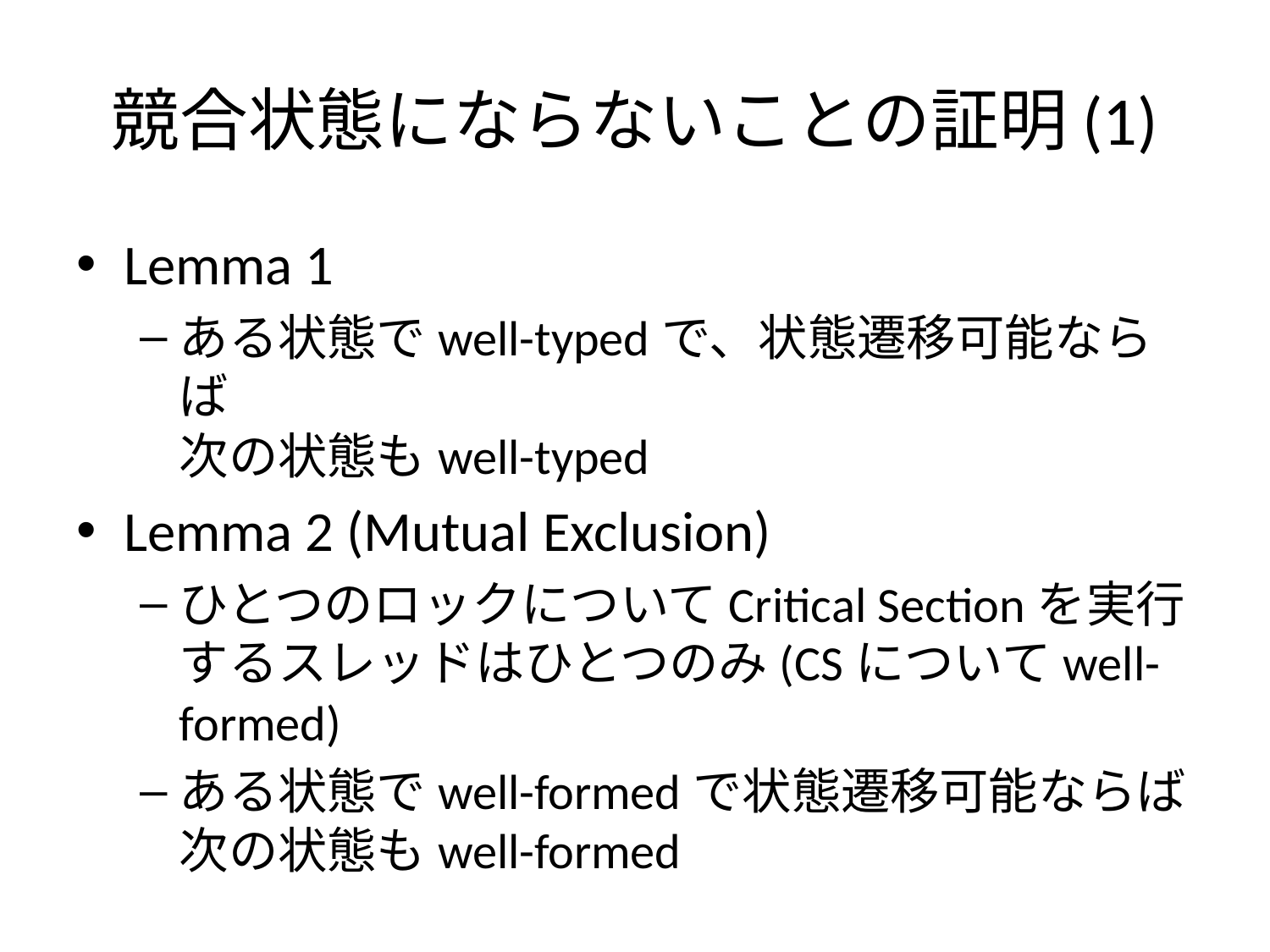

# 競合状態にならないことの証明(1)
Lemma 1
ある状態でwell-typedで、状態遷移可能ならば
次の状態もwell-typed
Lemma 2 (Mutual Exclusion)
ひとつのロックについてCritical Sectionを実行するスレッドはひとつのみ(CSについてwell-formed)
ある状態でwell-formedで状態遷移可能ならば
次の状態もwell-formed